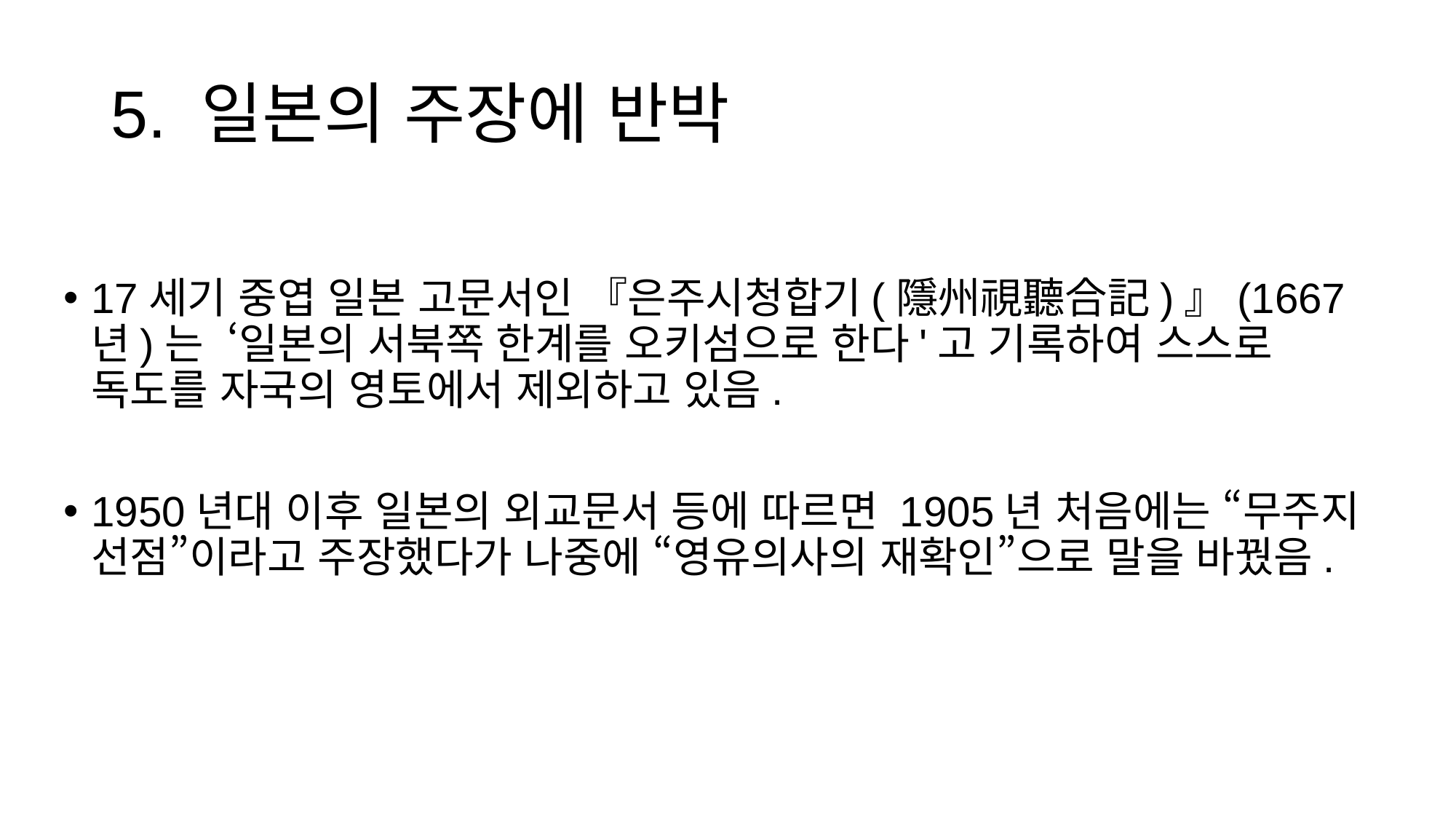

# 5. 일본의 주장에 반박
17세기 중엽 일본 고문서인 『은주시청합기(隱州視聽合記)』(1667년)는  ‘일본의 서북쪽 한계를 오키섬으로 한다'고 기록하여 스스로 독도를 자국의 영토에서 제외하고 있음.

1950년대 이후 일본의 외교문서 등에 따르면 1905년 처음에는 “무주지 선점”이라고 주장했다가 나중에 “영유의사의 재확인”으로 말을 바꿨음.